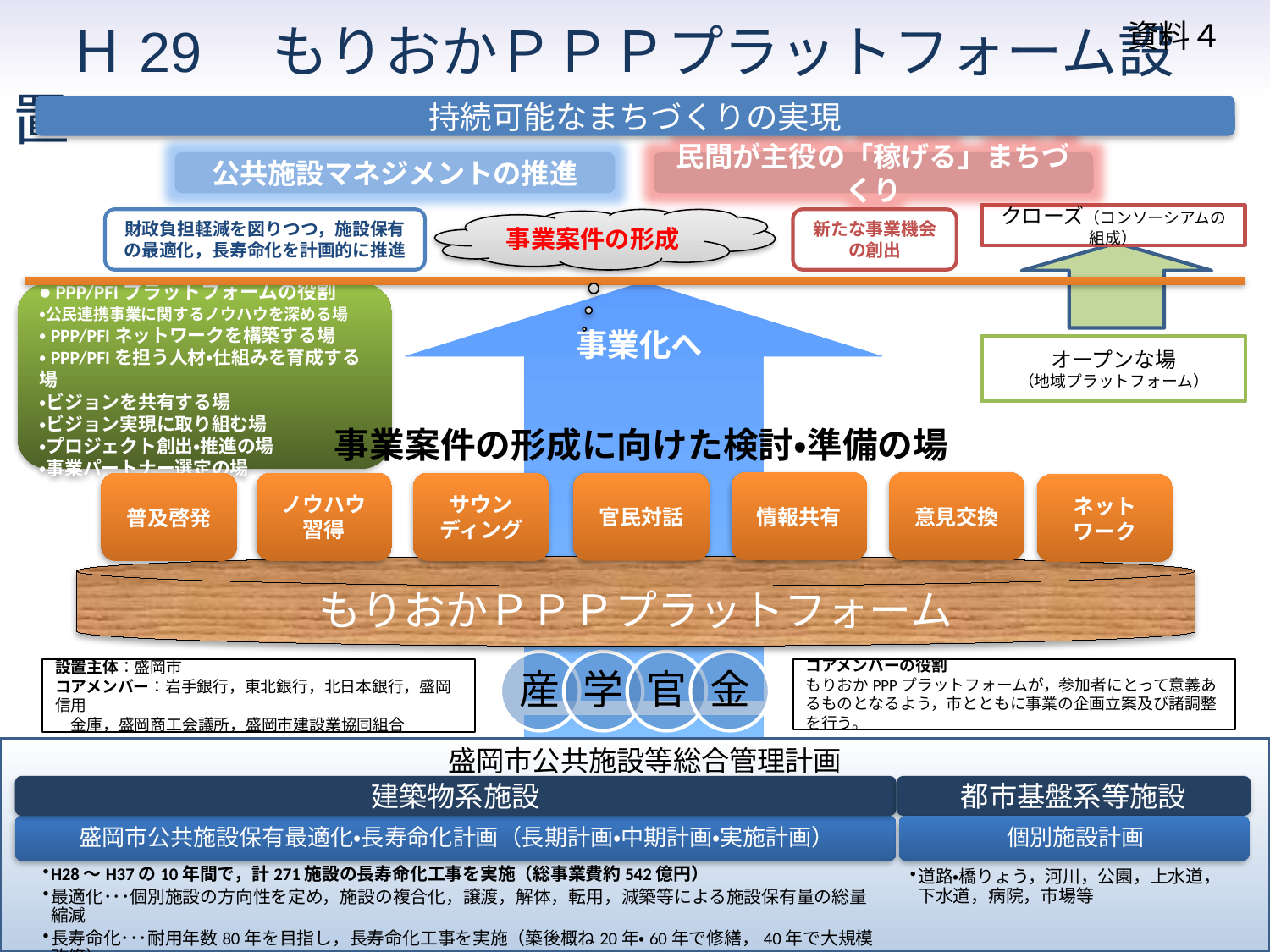

Ｈ29　もりおかＰＰＰプラットフォーム設置
資料４
持続可能なまちづくりの実現
民間が主役の「稼げる」まちづくり
公共施設マネジメントの推進
クローズ（コンソーシアムの組成）
財政負担軽減を図りつつ，施設保有の最適化，長寿命化を計画的に推進
事業案件の形成
新たな事業機会の創出

● PPP/PFIプラットフォームの役割
・公民連携事業に関するノウハウを深める場
・PPP/PFIネットワークを構築する場
・PPP/PFIを担う人材・仕組みを育成する場
・ビジョンを共有する場
・ビジョン実現に取り組む場
・プロジェクト創出・推進の場
・事業パートナー選定の場

事業化へ
オープンな場
（地域プラットフォーム）
# 事業案件の形成に向けた検討・準備の場
情報共有
意見交換
官民対話
ノウハウ
習得
サウンディング
普及啓発
ネットワーク

もりおかＰＰＰプラットフォーム
産
学
官
金
設置主体：盛岡市
コアメンバー：岩手銀行，東北銀行，北日本銀行，盛岡信用
　金庫，盛岡商工会議所，盛岡市建設業協同組合
コアメンバーの役割
もりおかPPPプラットフォームが，参加者にとって意義あるものとなるよう，市とともに事業の企画立案及び諸調整を行う。

盛岡市公共施設等総合管理計画
建築物系施設
都市基盤系等施設
盛岡市公共施設保有最適化・長寿命化計画（長期計画・中期計画・実施計画）
H28～H37の10年間で，計271施設の長寿命化工事を実施（総事業費約542億円）
最適化･･･個別施設の方向性を定め，施設の複合化，譲渡，解体，転用，減築等による施設保有量の総量縮減
長寿命化･･･耐用年数80年を目指し，長寿命化工事を実施（築後概ね20年・60年で修繕，40年で大規模改修）
個別施設計画
道路・橋りょう，河川，公園，上水道，下水道，病院，市場等